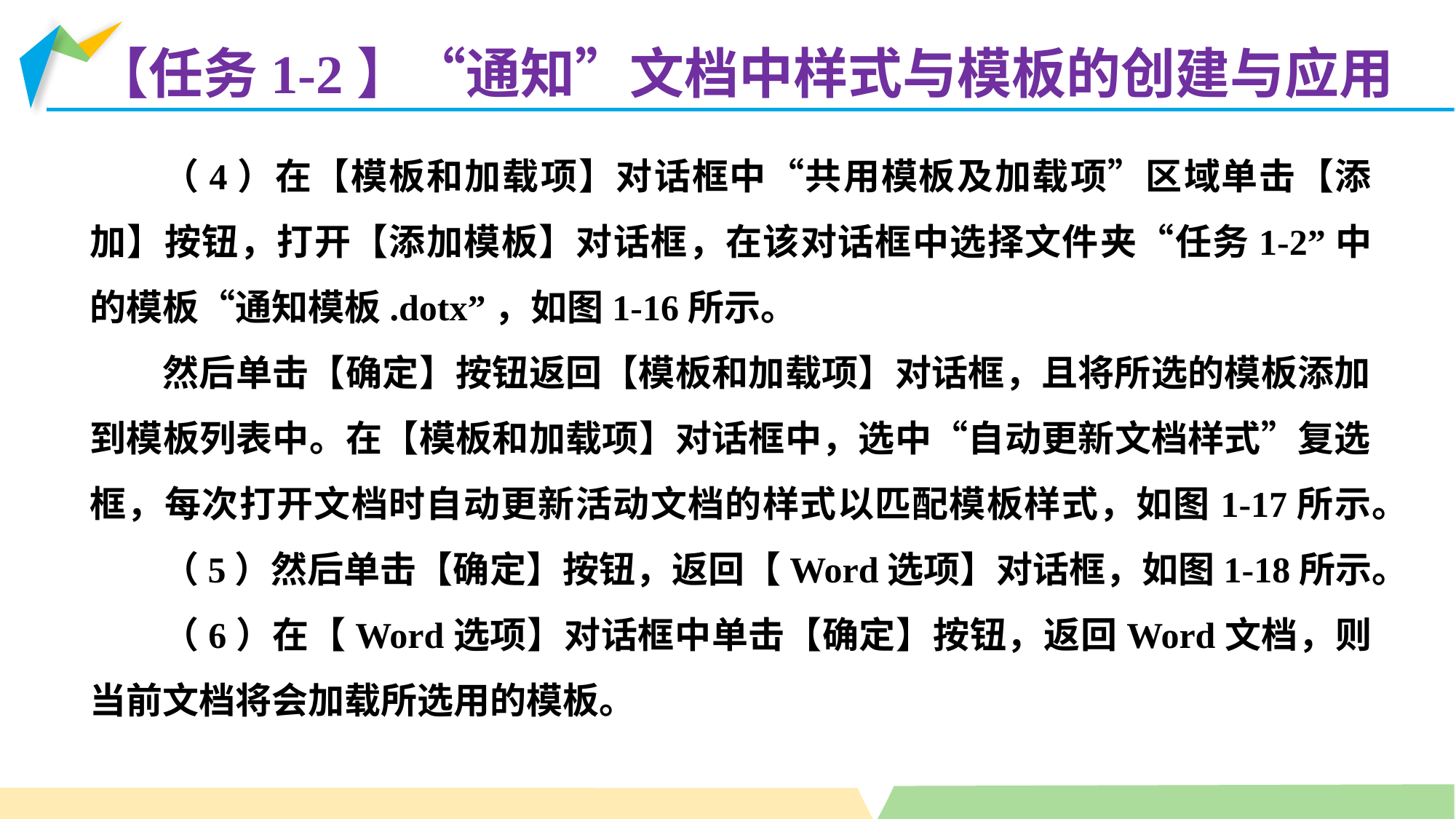

【任务1-2】“通知”文档中样式与模板的创建与应用
（4）在【模板和加载项】对话框中“共用模板及加载项”区域单击【添加】按钮，打开【添加模板】对话框，在该对话框中选择文件夹“任务1-2”中的模板“通知模板.dotx”，如图1-16所示。
然后单击【确定】按钮返回【模板和加载项】对话框，且将所选的模板添加到模板列表中。在【模板和加载项】对话框中，选中“自动更新文档样式”复选框，每次打开文档时自动更新活动文档的样式以匹配模板样式，如图1-17所示。
（5）然后单击【确定】按钮，返回【Word选项】对话框，如图1-18所示。
（6）在【Word选项】对话框中单击【确定】按钮，返回Word文档，则当前文档将会加载所选用的模板。